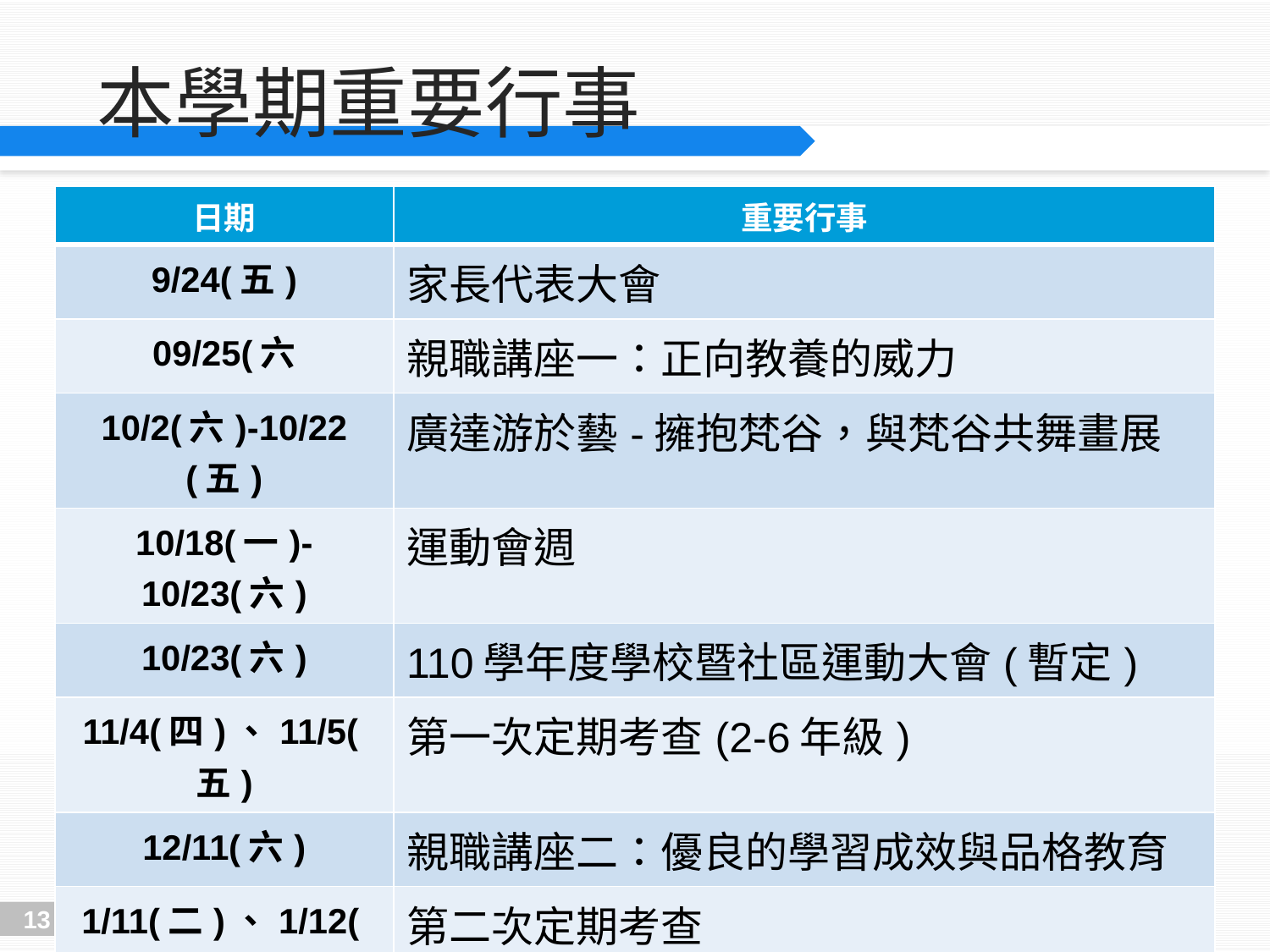

# 本學期重要行事

| 日期 | 重要行事 |
| --- | --- |
| 9/24(五) | 家長代表大會 |
| 09/25(六 | 親職講座一：正向教養的威力 |
| 10/2(六)-10/22(五) | 廣達游於藝-擁抱梵谷，與梵谷共舞畫展 |
| 10/18(一)-10/23(六) | 運動會週 |
| 10/23(六) | 110學年度學校暨社區運動大會(暫定) |
| 11/4(四)、11/5(五) | 第一次定期考查(2-6年級) |
| 12/11(六) | 親職講座二：優良的學習成效與品格教育 |
| 1/11(二)、1/12(三) | 第二次定期考查 |
| 1/20(四) | 結業式 |
| 1/21(五) | 寒假開始 |
13